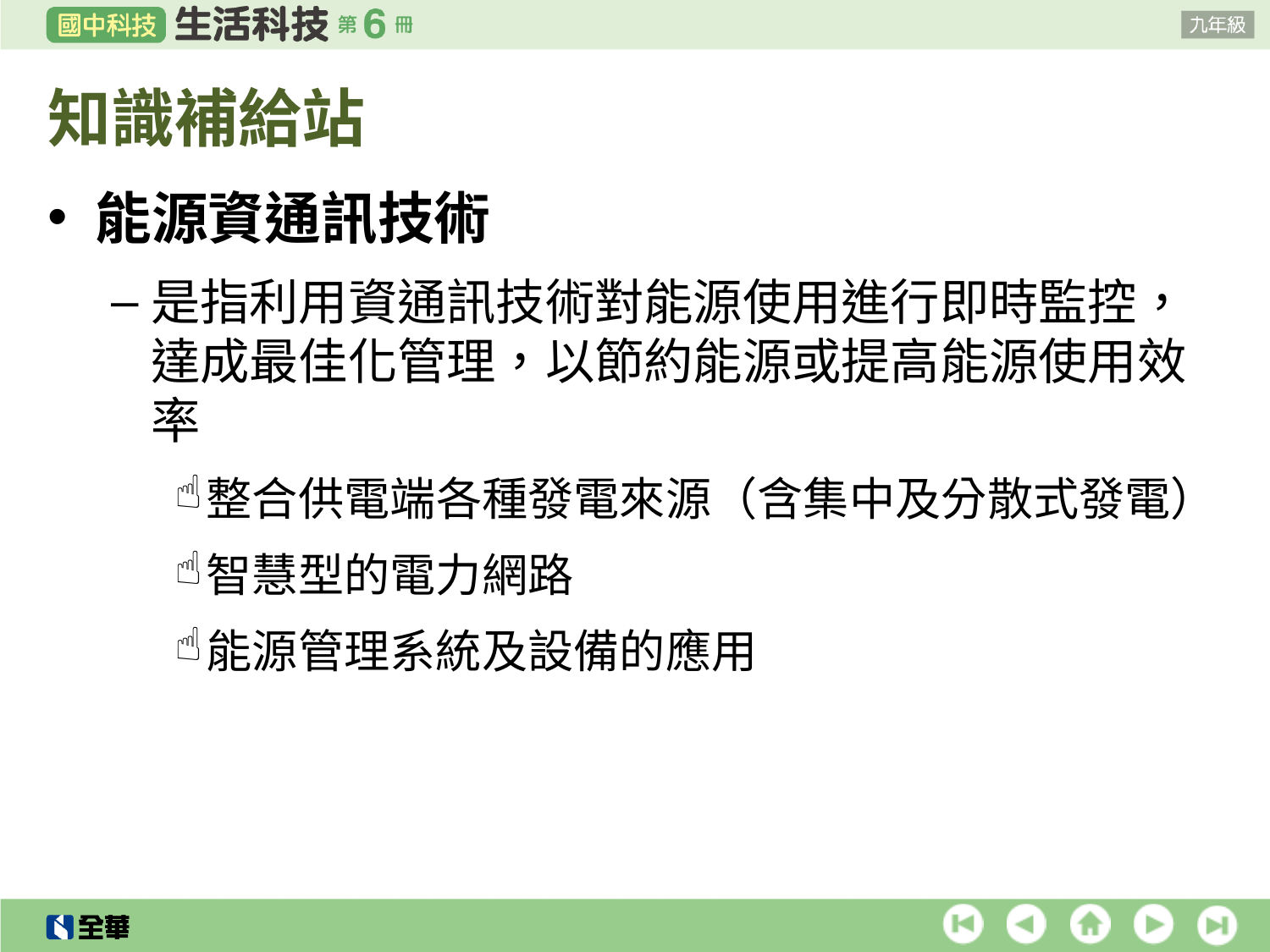

# 知識補給站
能源資通訊技術
是指利用資通訊技術對能源使用進行即時監控，達成最佳化管理，以節約能源或提高能源使用效率
整合供電端各種發電來源（含集中及分散式發電）
智慧型的電力網路
能源管理系統及設備的應用